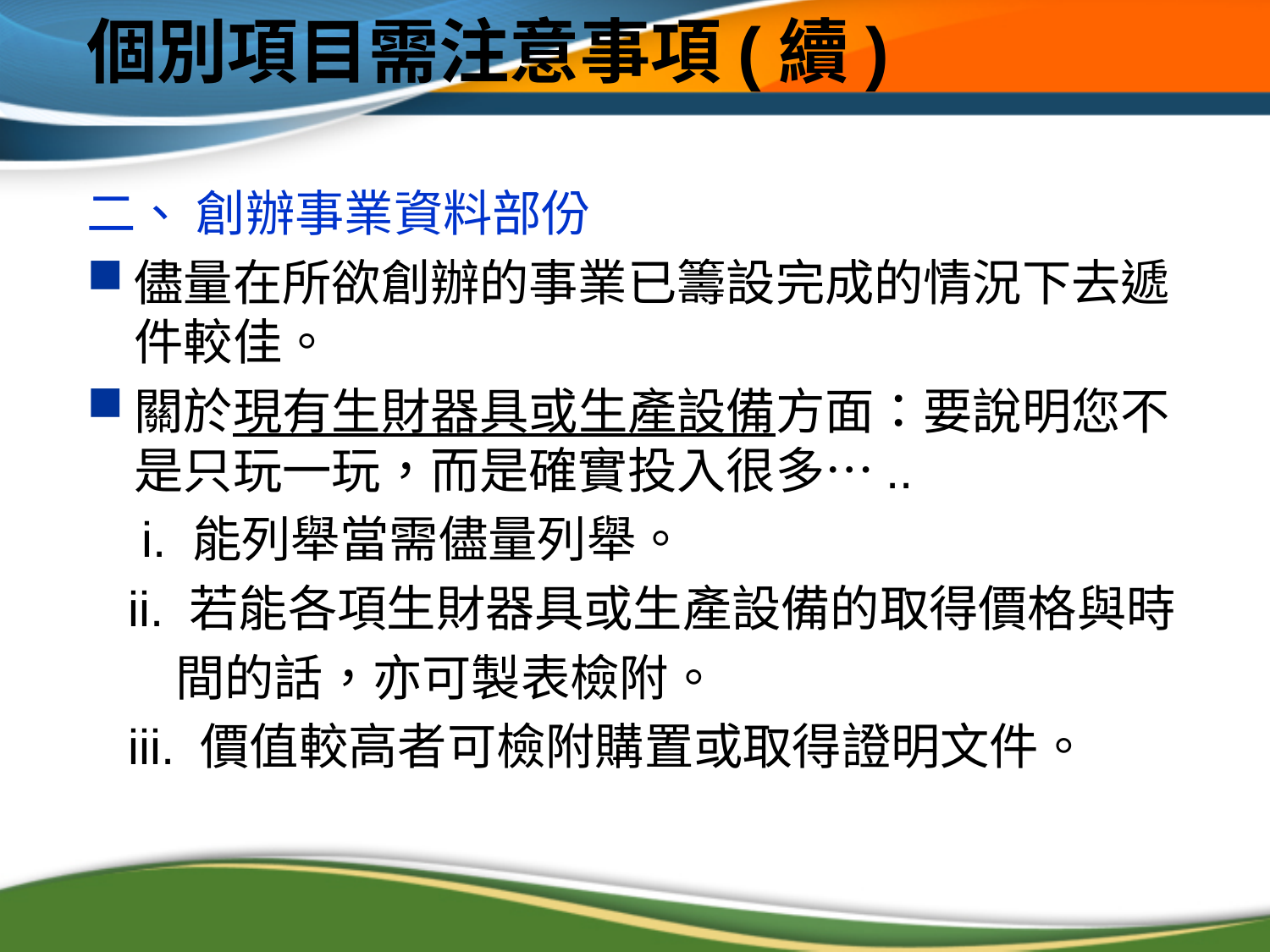

# 個別項目需注意事項(續)
二、 創辦事業資料部份
儘量在所欲創辦的事業已籌設完成的情況下去遞件較佳。
關於現有生財器具或生產設備方面：要說明您不是只玩一玩，而是確實投入很多…..
    i. 能列舉當需儘量列舉。
   ii. 若能各項生財器具或生產設備的取得價格與時
       間的話，亦可製表檢附。
   iii. 價值較高者可檢附購置或取得證明文件。